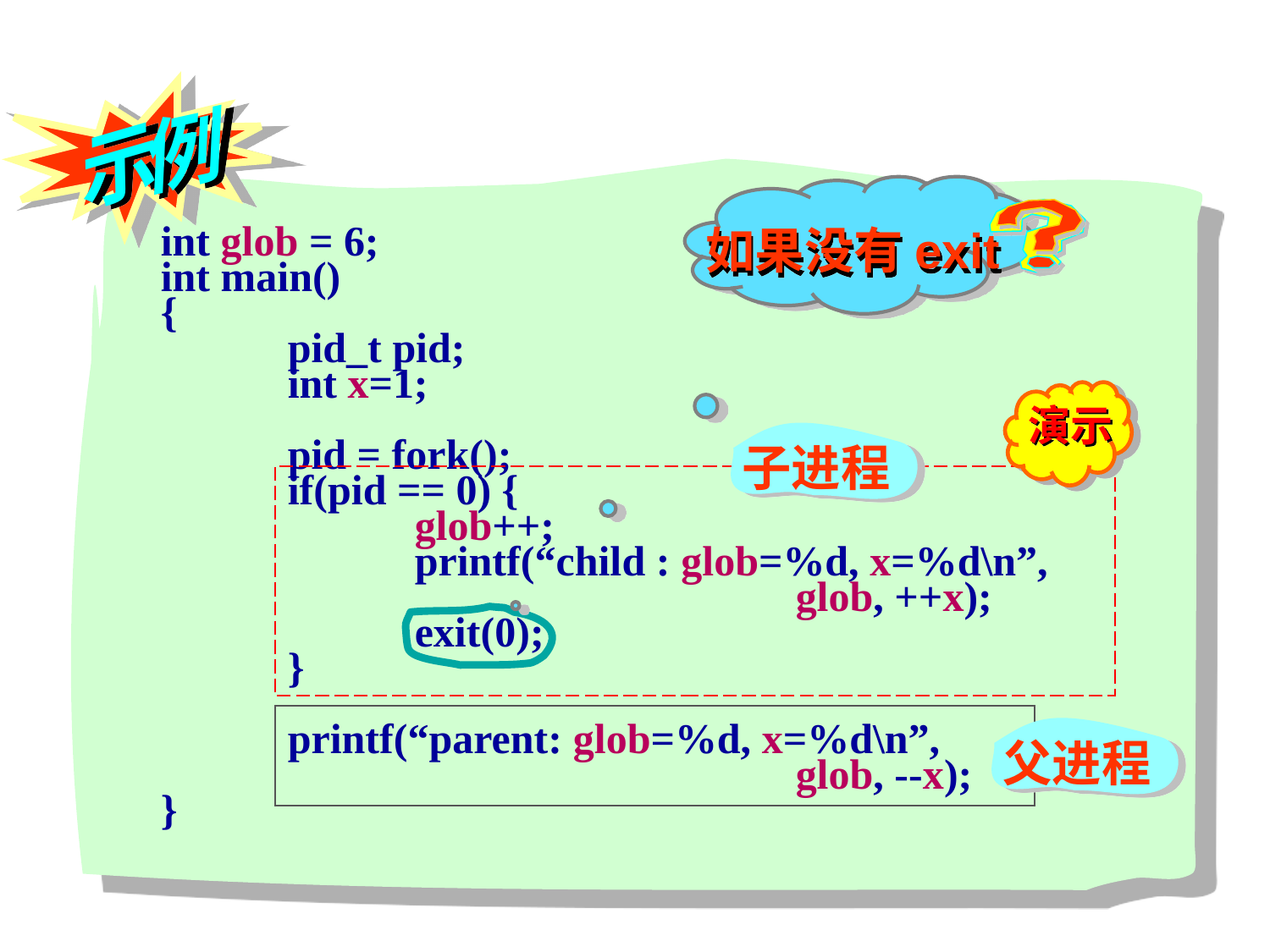

例
示

int glob = 6;
int main()
{
      	pid_t pid;
  	int x=1;

	pid = fork();
	if(pid == 0) {
		glob++;
		printf(“child : glob=%d, x=%d\n”,
					glob, ++x);
		exit(0);
	}

	printf(“parent: glob=%d, x=%d\n”,
					glob, --x);
}

如果没有exit

演示

 子进程

 父进程